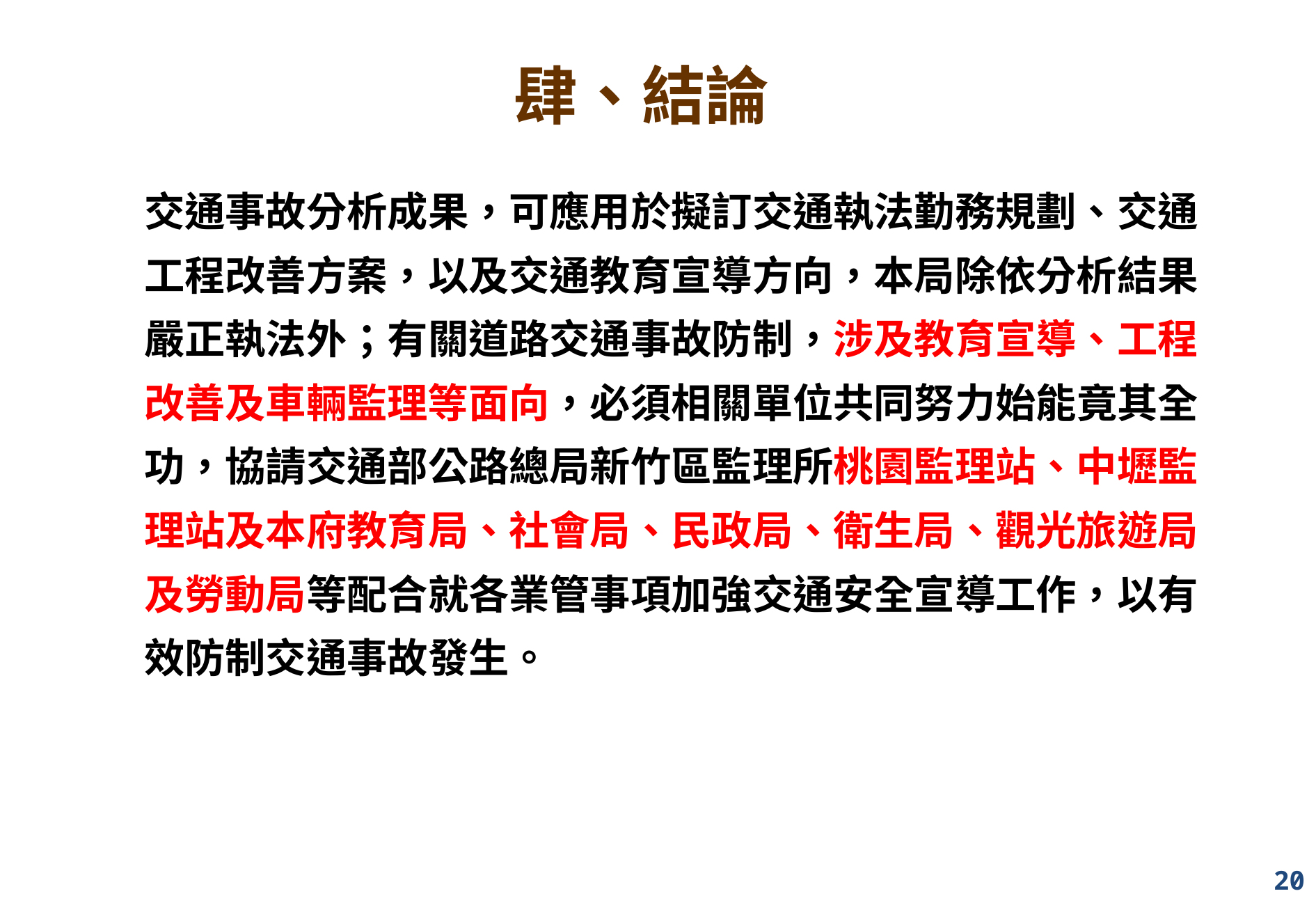

肆、結論

交通事故分析成果，可應用於擬訂交通執法勤務規劃、交通工程改善方案，以及交通教育宣導方向，本局除依分析結果嚴正執法外；有關道路交通事故防制，涉及教育宣導、工程改善及車輛監理等面向，必須相關單位共同努力始能竟其全功，協請交通部公路總局新竹區監理所桃園監理站、中壢監理站及本府教育局、社會局、民政局、衛生局、觀光旅遊局及勞動局等配合就各業管事項加強交通安全宣導工作，以有效防制交通事故發生。

20